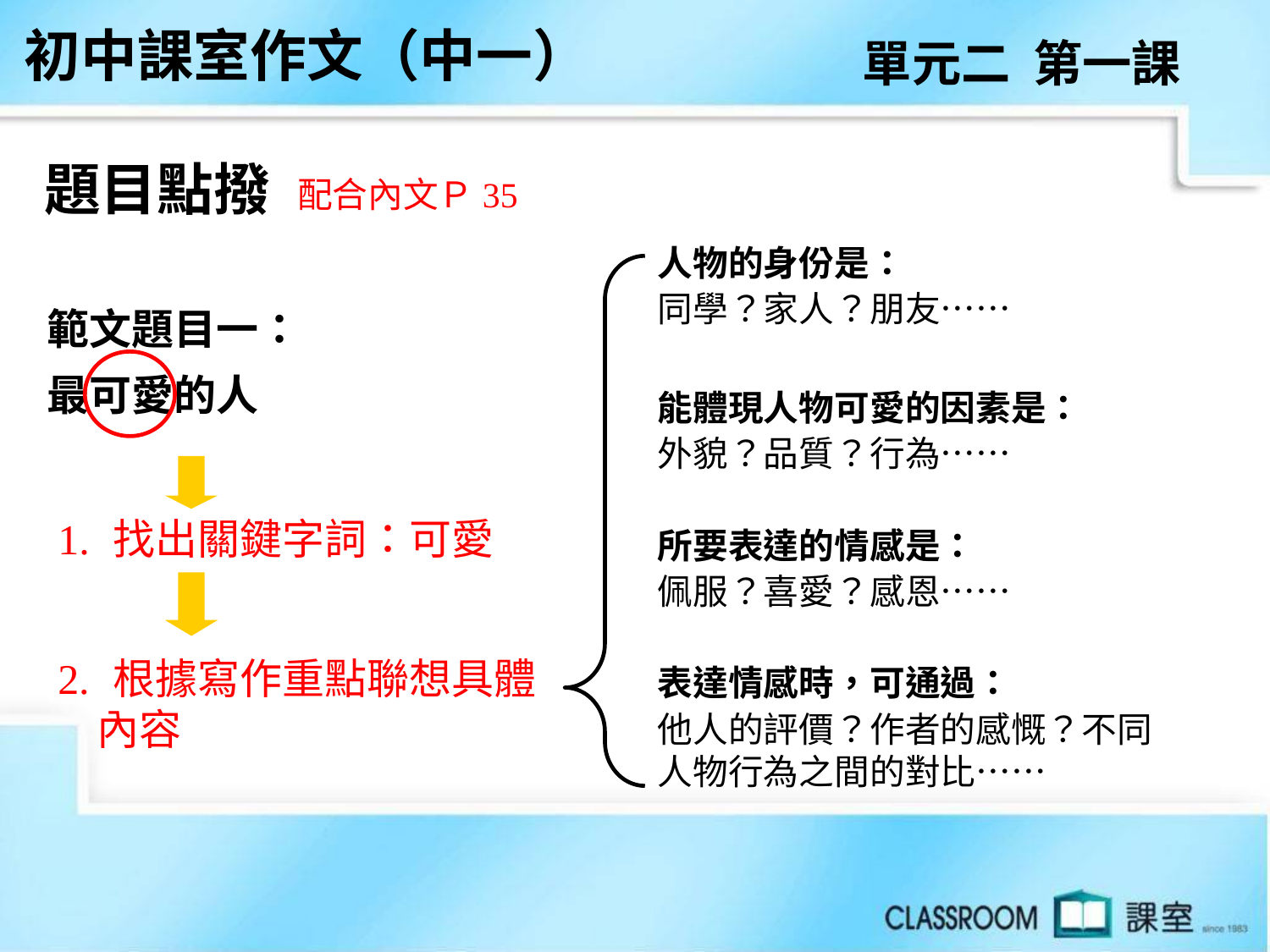

初中課室作文（中一）
單元二  第一課
題目點撥
配合內文Ｐ35
人物的身份是：
同學？家人？朋友……

能體現人物可愛的因素是：
外貌？品質？行為……

所要表達的情感是：
佩服？喜愛？感恩……

表達情感時，可通過：
他人的評價？作者的感慨？不同人物行為之間的對比……

範文題目一：
最可愛的人

1. 找出關鍵字詞：可愛

2. 根據寫作重點聯想具體
   內容